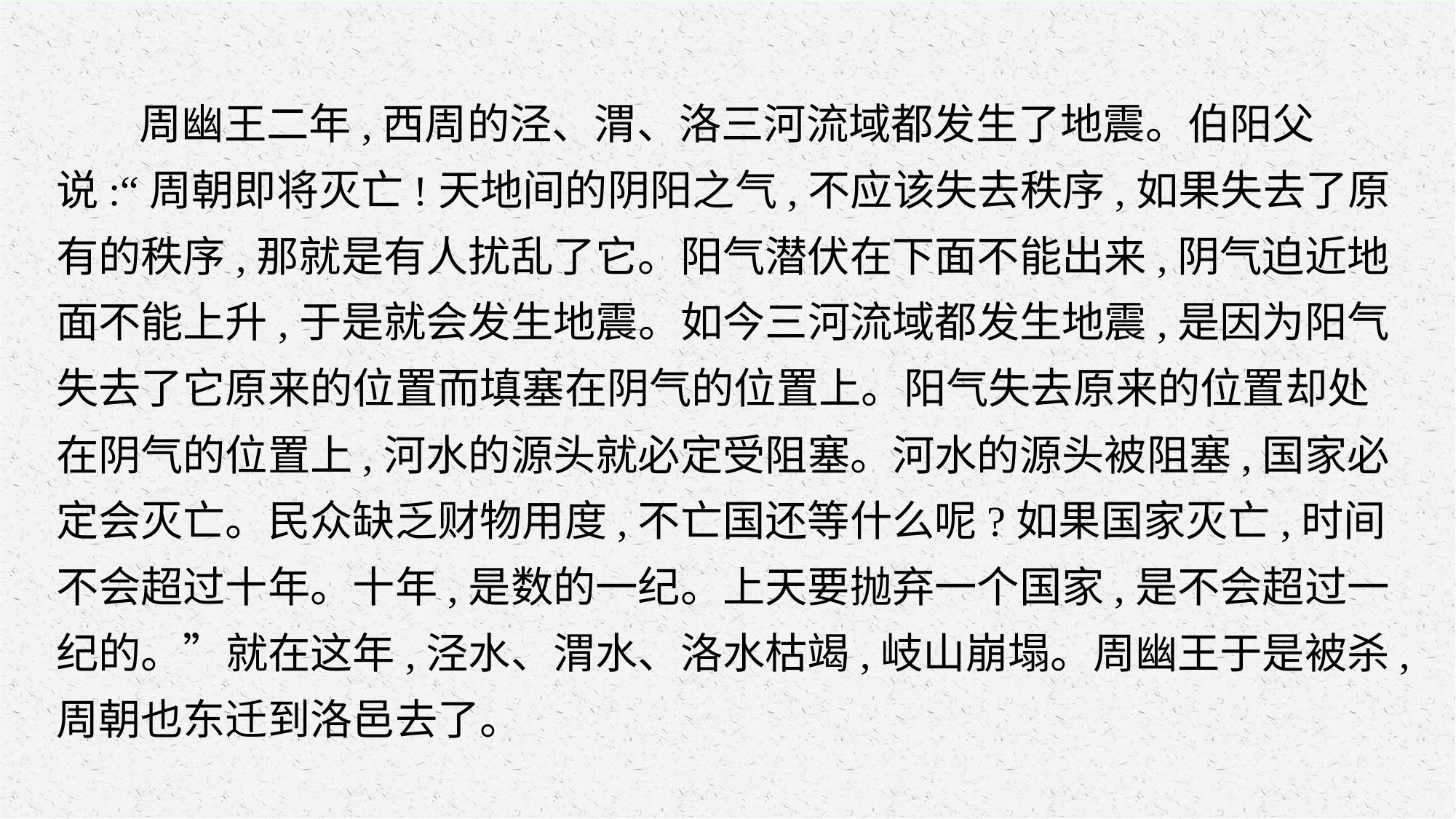

周幽王二年,西周的泾、渭、洛三河流域都发生了地震。伯阳父说:“周朝即将灭亡!天地间的阴阳之气,不应该失去秩序,如果失去了原有的秩序,那就是有人扰乱了它。阳气潜伏在下面不能出来,阴气迫近地面不能上升,于是就会发生地震。如今三河流域都发生地震,是因为阳气失去了它原来的位置而填塞在阴气的位置上。阳气失去原来的位置却处在阴气的位置上,河水的源头就必定受阻塞。河水的源头被阻塞,国家必定会灭亡。民众缺乏财物用度,不亡国还等什么呢?如果国家灭亡,时间不会超过十年。十年,是数的一纪。上天要抛弃一个国家,是不会超过一纪的。”就在这年,泾水、渭水、洛水枯竭,岐山崩塌。周幽王于是被杀,周朝也东迁到洛邑去了。